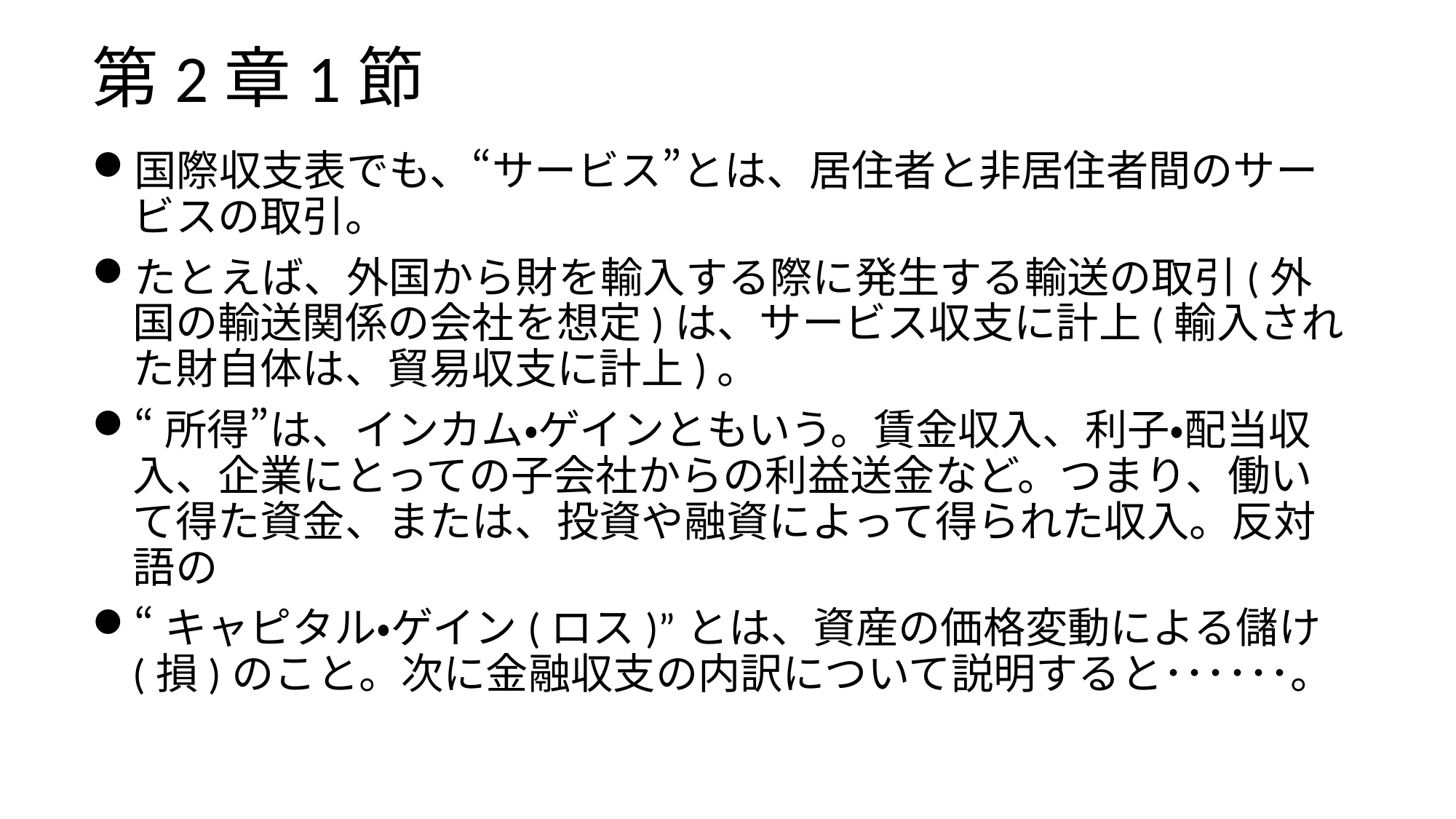

# 第2章1節
国際収支表でも、“サービス”とは、居住者と非居住者間のサービスの取引。
たとえば、外国から財を輸入する際に発生する輸送の取引(外国の輸送関係の会社を想定)は、サービス収支に計上(輸入された財自体は、貿易収支に計上)。
“所得”は、インカム・ゲインともいう。賃金収入、利子・配当収入、企業にとっての子会社からの利益送金など。つまり、働いて得た資金、または、投資や融資によって得られた収入。反対語の
“キャピタル・ゲイン(ロス)”とは、資産の価格変動による儲け(損)のこと。次に金融収支の内訳について説明すると･･････。